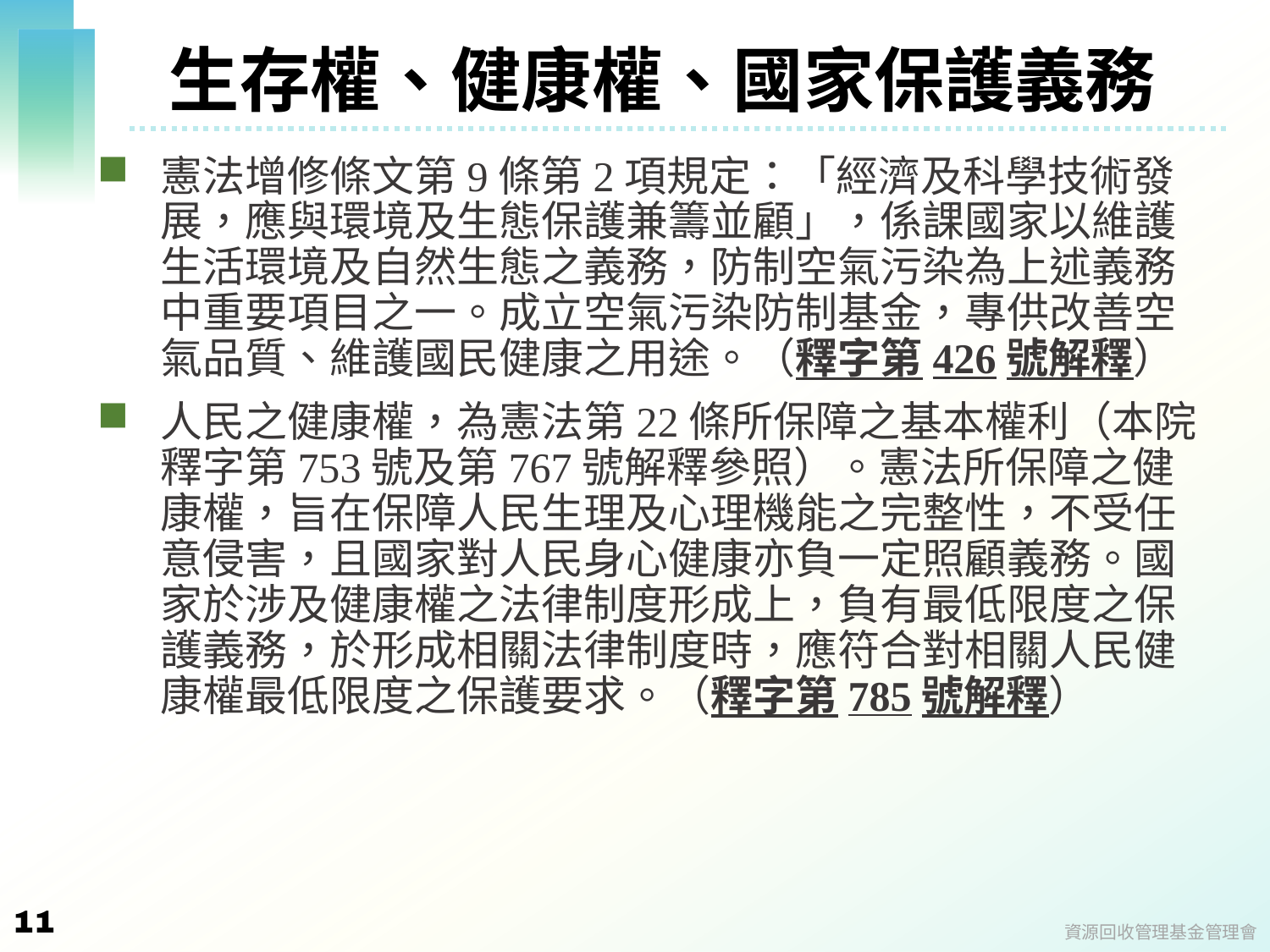

# 生存權、健康權、國家保護義務
憲法增修條文第9條第2項規定：「經濟及科學技術發展，應與環境及生態保護兼籌並顧」，係課國家以維護生活環境及自然生態之義務，防制空氣污染為上述義務中重要項目之一。成立空氣污染防制基金，專供改善空氣品質、維護國民健康之用途。（釋字第426號解釋）
人民之健康權，為憲法第22條所保障之基本權利（本院釋字第753號及第767號解釋參照）。憲法所保障之健康權，旨在保障人民生理及心理機能之完整性，不受任意侵害，且國家對人民身心健康亦負一定照顧義務。國家於涉及健康權之法律制度形成上，負有最低限度之保護義務，於形成相關法律制度時，應符合對相關人民健康權最低限度之保護要求。（釋字第785號解釋）

11